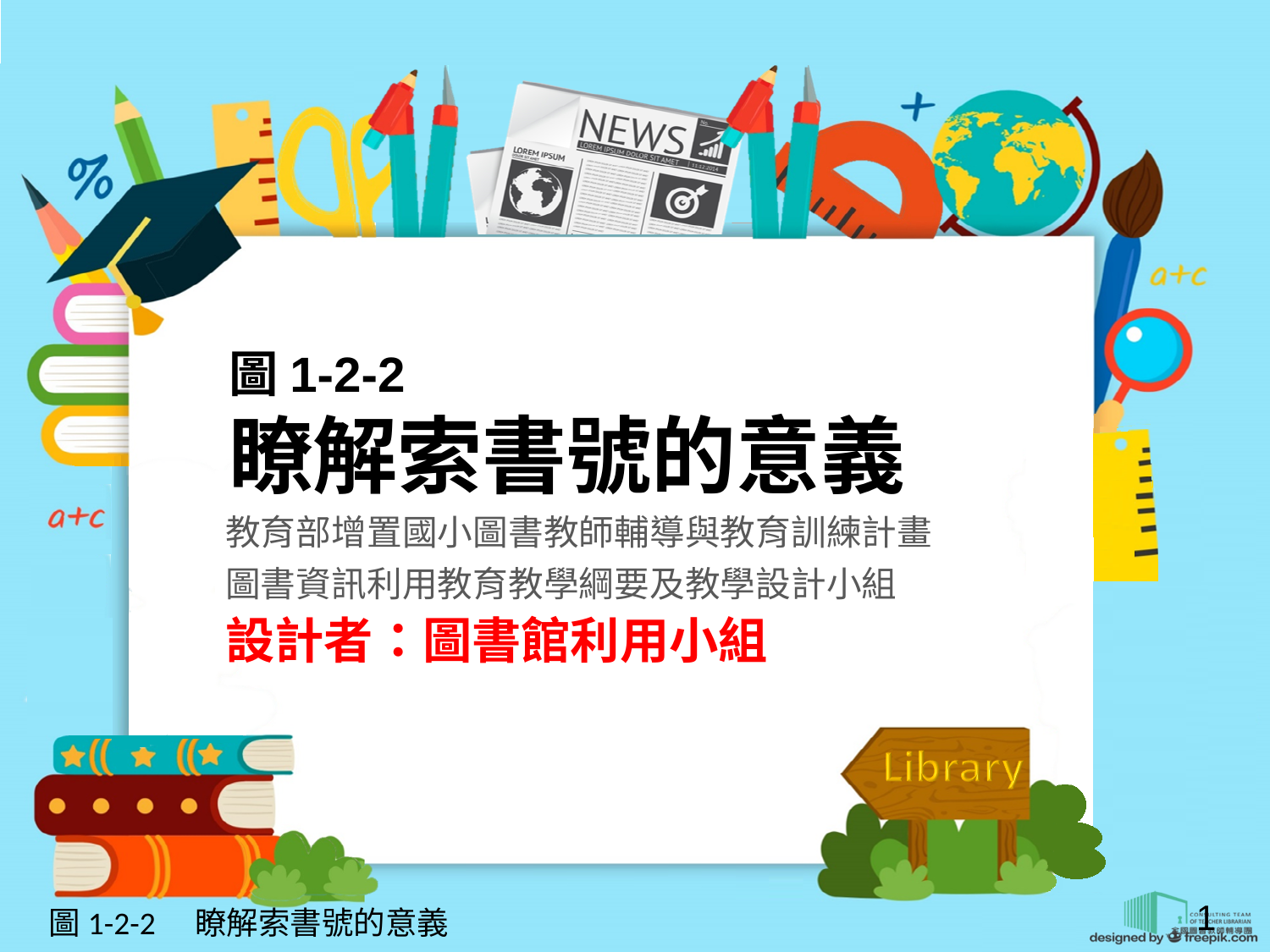

圖1-2-2
瞭解索書號的意義
教育部增置國小圖書教師輔導與教育訓練計畫
圖書資訊利用教育教學綱要及教學設計小組
設計者：圖書館利用小組
1